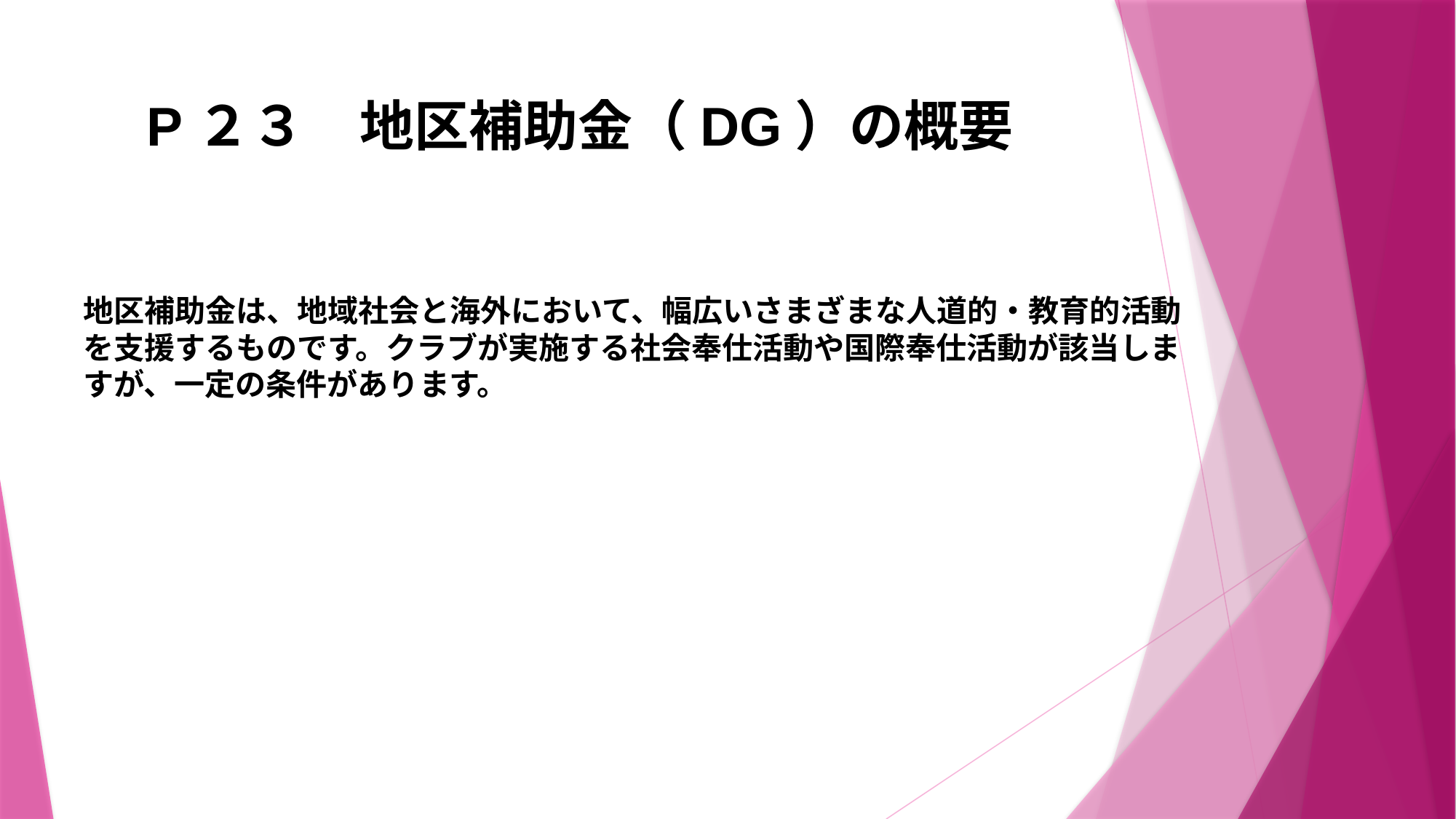

P２３　地区補助金（DG）の概要
# 地区補助金は、地域社会と海外において、幅広いさまざまな人道的・教育的活動を支援するものです。クラブが実施する社会奉仕活動や国際奉仕活動が該当しますが、一定の条件があります。